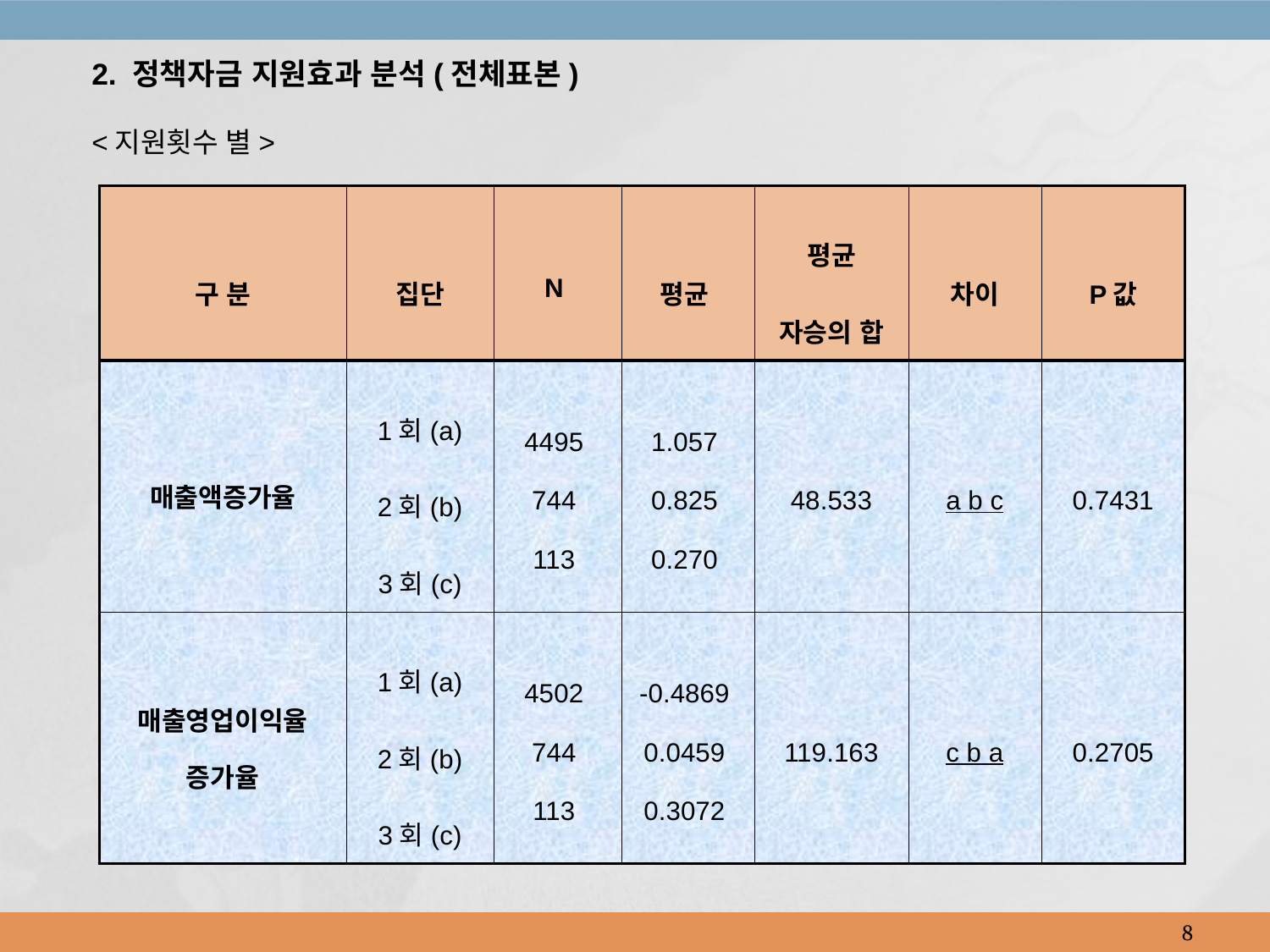

2. 정책자금 지원효과 분석(전체표본)

<지원횟수 별>
| 구 분 | 집단 | N | 평균 | 평균 자승의 합 | 차이 | P값 |
| --- | --- | --- | --- | --- | --- | --- |
| 매출액증가율 | 1회(a) 2회(b) 3회(c) | 4495 744 113 | 1.057 0.825 0.270 | 48.533 | a b c | 0.7431 |
| 매출영업이익율 증가율 | 1회(a) 2회(b) 3회(c) | 4502 744 113 | -0.4869 0.0459 0.3072 | 119.163 | c b a | 0.2705 |
8